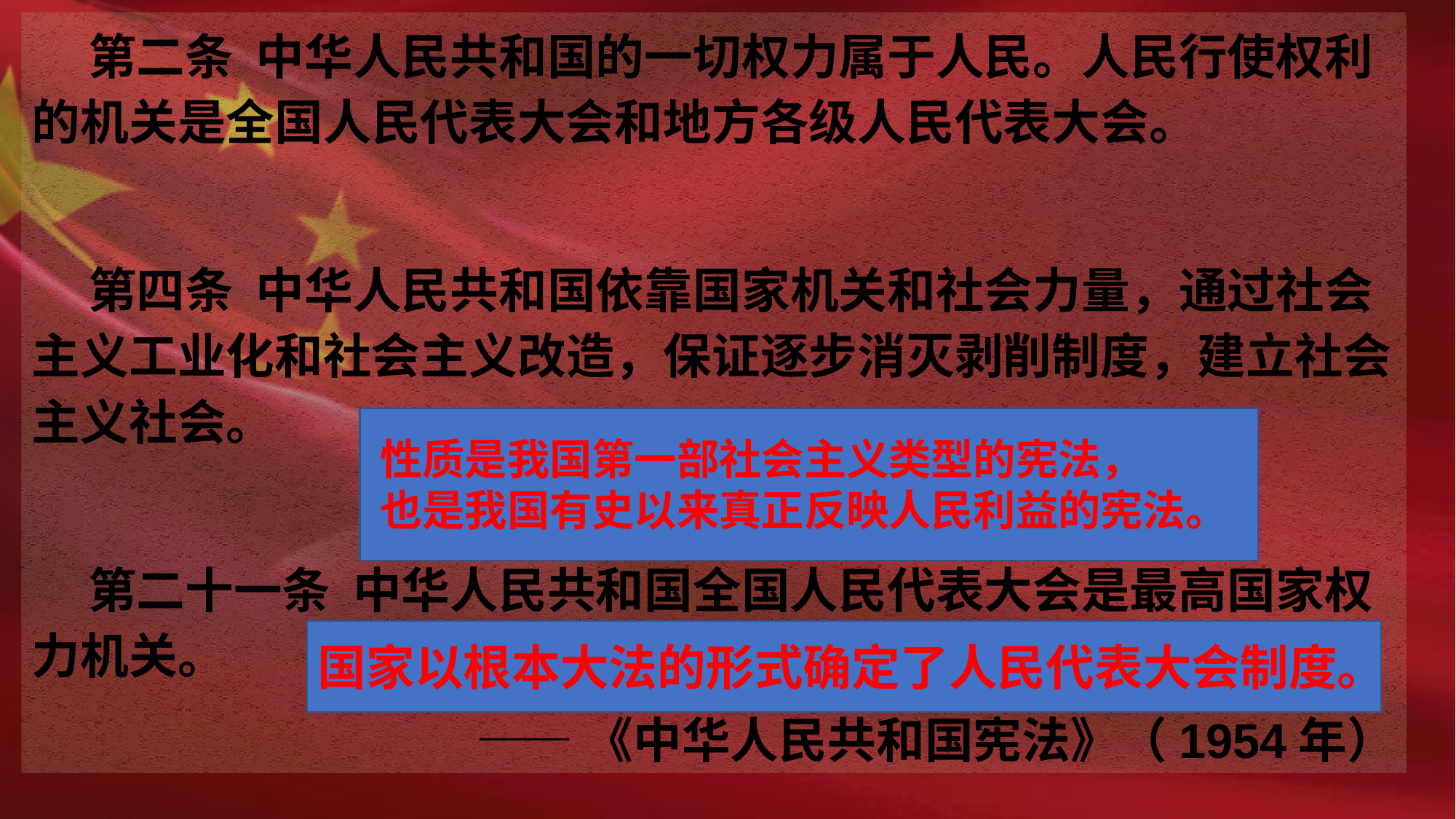

第二条  中华人民共和国的一切权力属于人民。人民行使权利的机关是全国人民代表大会和地方各级人民代表大会。

    第四条  中华人民共和国依靠国家机关和社会力量，通过社会主义工业化和社会主义改造，保证逐步消灭剥削制度，建立社会主义社会。

    第二十一条  中华人民共和国全国人民代表大会是最高国家权力机关。
——《中华人民共和国宪法》（1954年）

性质是我国第一部社会主义类型的宪法，
也是我国有史以来真正反映人民利益的宪法。

国家以根本大法的形式确定了人民代表大会制度。